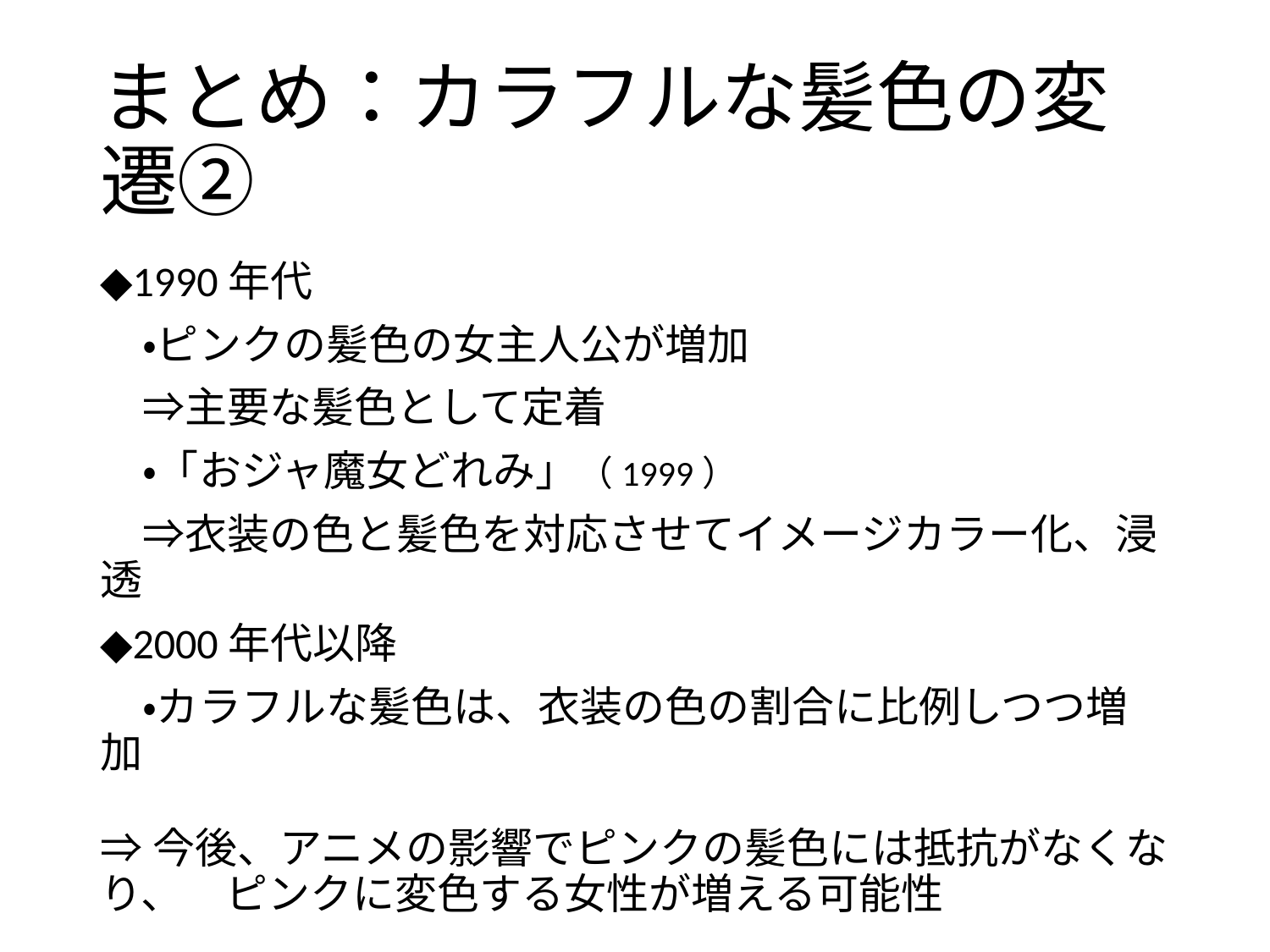

# まとめ：カラフルな髪色の変遷②
◆1990年代
　・ピンクの髪色の女主人公が増加
　⇒主要な髪色として定着
　・「おジャ魔女どれみ」（1999）
　⇒衣装の色と髪色を対応させてイメージカラー化、浸透
◆2000年代以降
　・カラフルな髪色は、衣装の色の割合に比例しつつ増加

⇒今後、アニメの影響でピンクの髪色には抵抗がなくなり、　ピンクに変色する女性が増える可能性